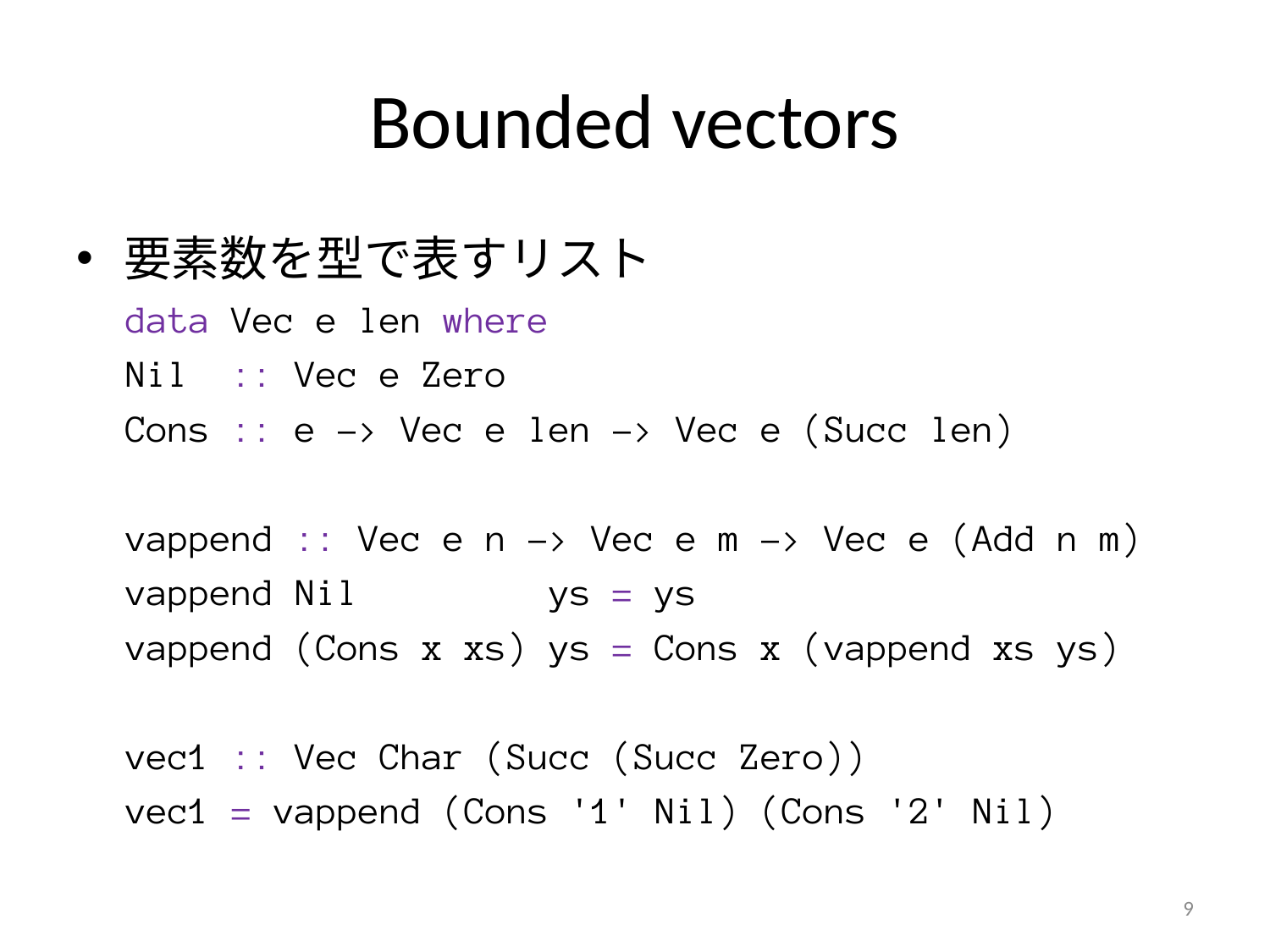

# Bounded vectors
要素数を型で表すリスト
data Vec e len where
	Nil  :: Vec e Zero
	Cons :: e -> Vec e len -> Vec e (Succ len)

vappend :: Vec e n -> Vec e m -> Vec e (Add n m)
vappend Nil         ys = ys
vappend (Cons x xs) ys = Cons x (vappend xs ys)

vec1 :: Vec Char (Succ (Succ Zero))
vec1 = vappend (Cons '1' Nil) (Cons '2' Nil)

9